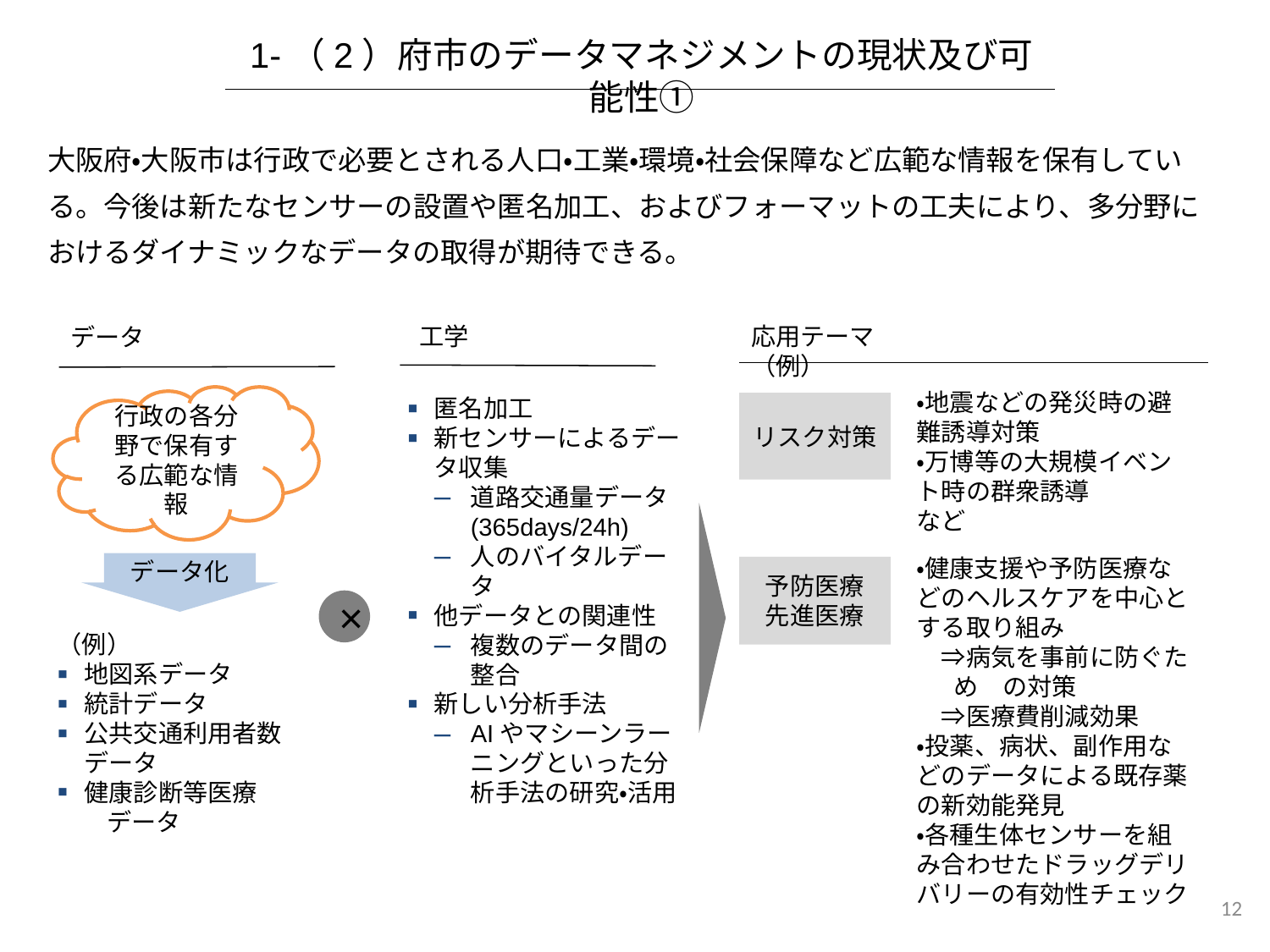

1-（2）府市のデータマネジメントの現状及び可能性①
大阪府・大阪市は行政で必要とされる人口・工業・環境・社会保障など広範な情報を保有している。今後は新たなセンサーの設置や匿名加工、およびフォーマットの工夫により、多分野におけるダイナミックなデータの取得が期待できる。
工学
応用テーマ（例）
データ
・地震などの発災時の避難誘導対策
・万博等の大規模イベント時の群衆誘導
など
行政の各分野で保有する広範な情報
匿名加工
新センサーによるデータ収集
道路交通量データ(365days/24h)
人のバイタルデータ
他データとの関連性
複数のデータ間の整合
新しい分析手法
AIやマシーンラーニングといった分析手法の研究・活用

リスク対策
・健康支援や予防医療などのヘルスケアを中心とする取り組み
　⇒病気を事前に防ぐため　の対策
　⇒医療費削減効果
・投薬、病状、副作用などのデータによる既存薬の新効能発見
・各種生体センサーを組み合わせたドラッグデリバリーの有効性チェック
データ化
予防医療
先進医療
×

（例）
地図系データ
統計データ
公共交通利用者数データ
健康診断等医療
　　データ
12